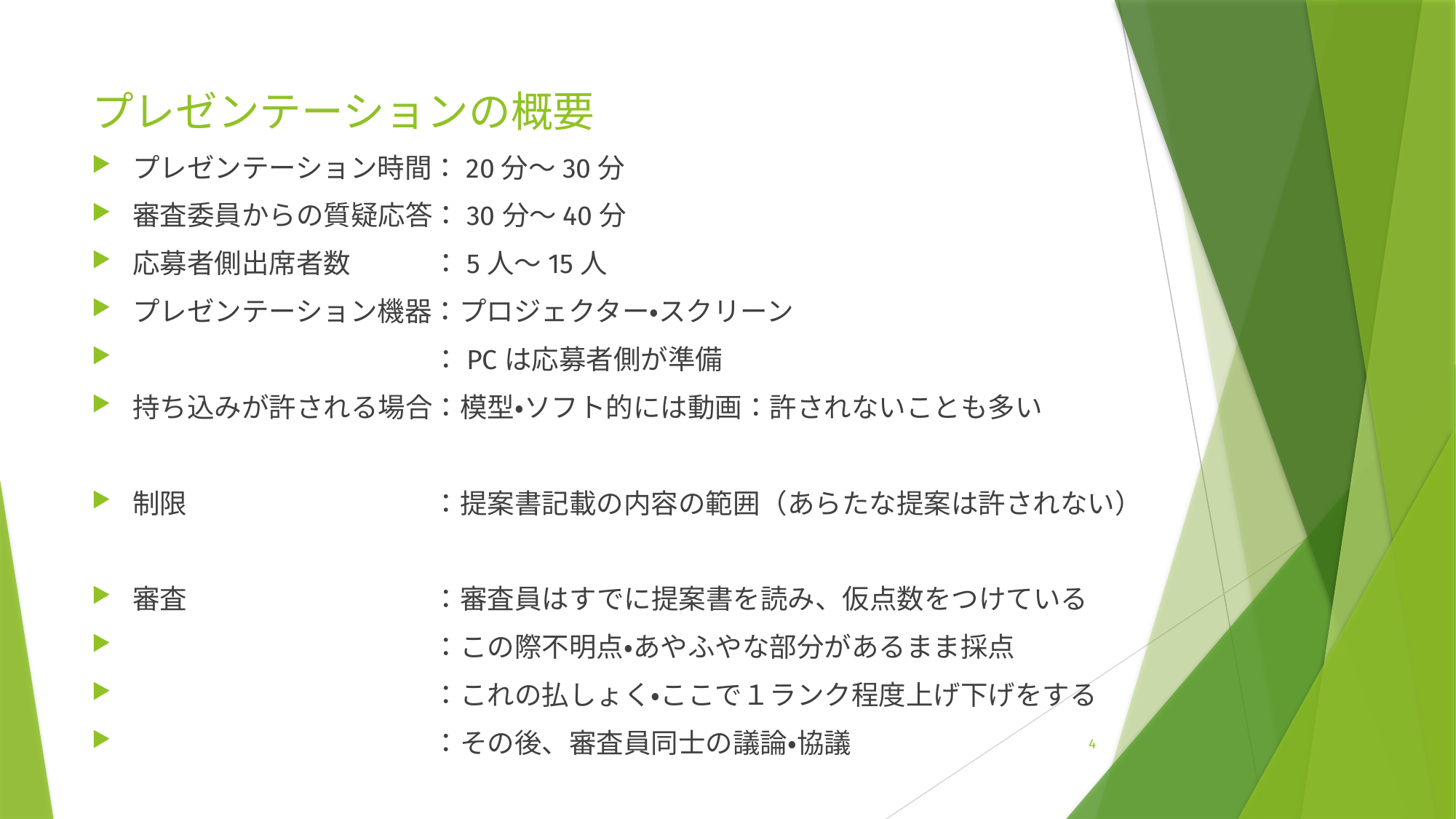

# プレゼンテーションの概要
プレゼンテーション時間：20分～30分
審査委員からの質疑応答：30分～40分
応募者側出席者数　　　：5人～15人
プレゼンテーション機器：プロジェクター・スクリーン
　　　　　　　　　　　：PCは応募者側が準備
持ち込みが許される場合：模型・ソフト的には動画：許されないことも多い

制限　　　　　　　　　：提案書記載の内容の範囲（あらたな提案は許されない）

審査　　　　　　　　　：審査員はすでに提案書を読み、仮点数をつけている
　　　　　　　　　　　：この際不明点・あやふやな部分があるまま採点
　　　　　　　　　　　：これの払しょく・ここで１ランク程度上げ下げをする
　　　　　　　　　　　：その後、審査員同士の議論・協議
4